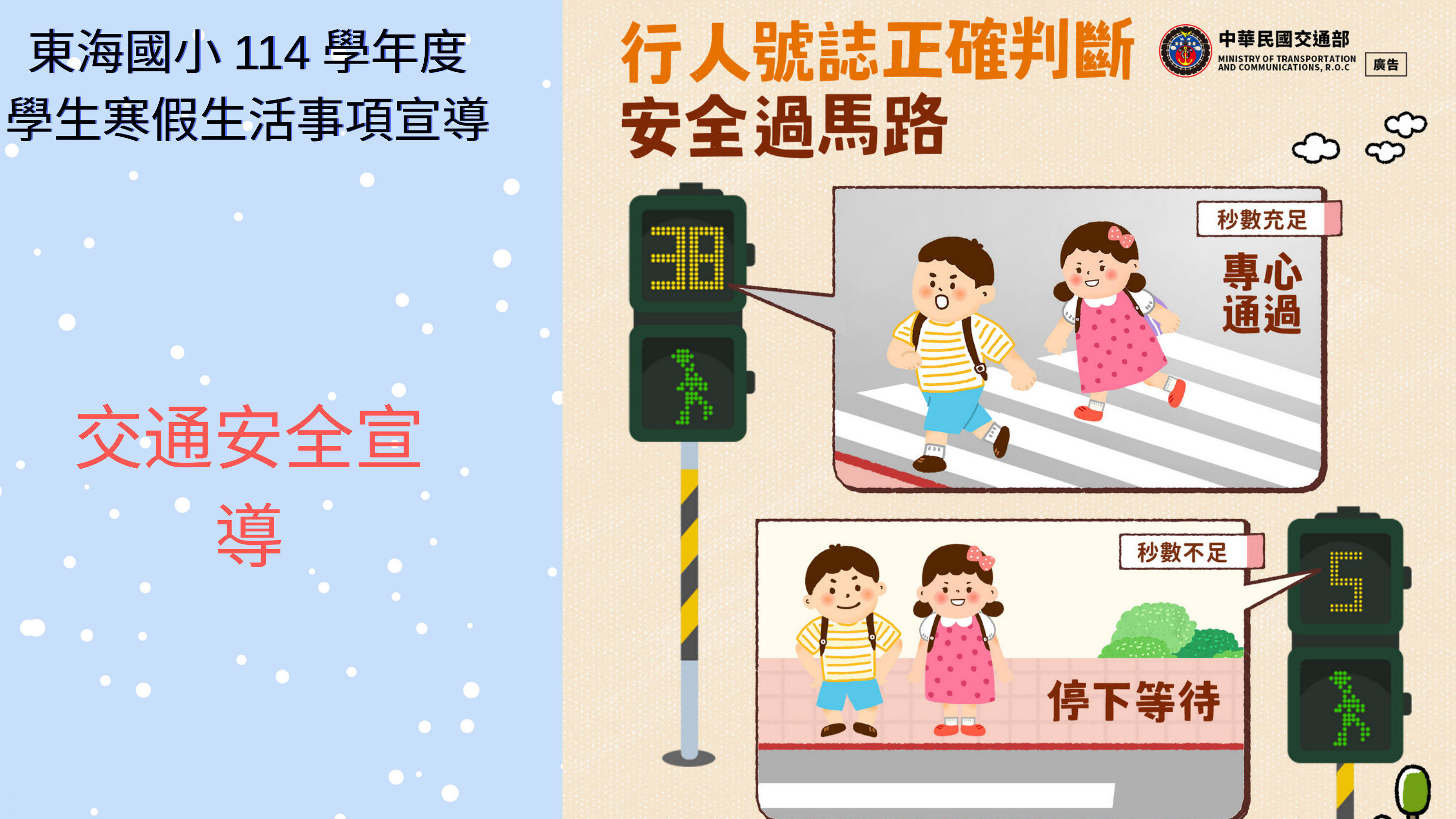

東海國小114學年度
學生寒假生活事項宣導
東海國小114學年度
學生寒假生活事項宣導
交通安全宣導